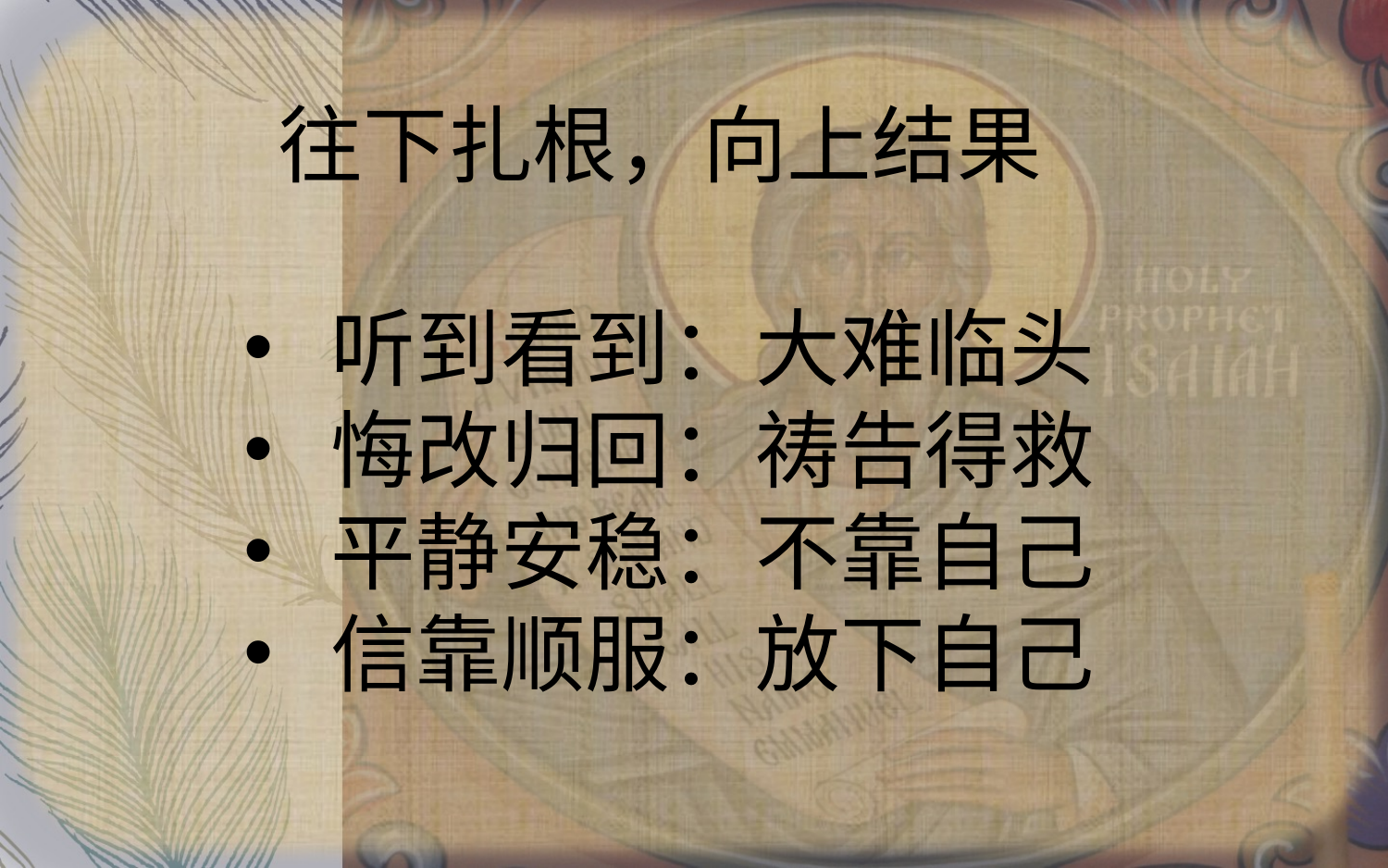

往下扎根，向上结果

听到看到：大难临头
悔改归回：祷告得救
平静安稳：不靠自己
信靠顺服：放下自己